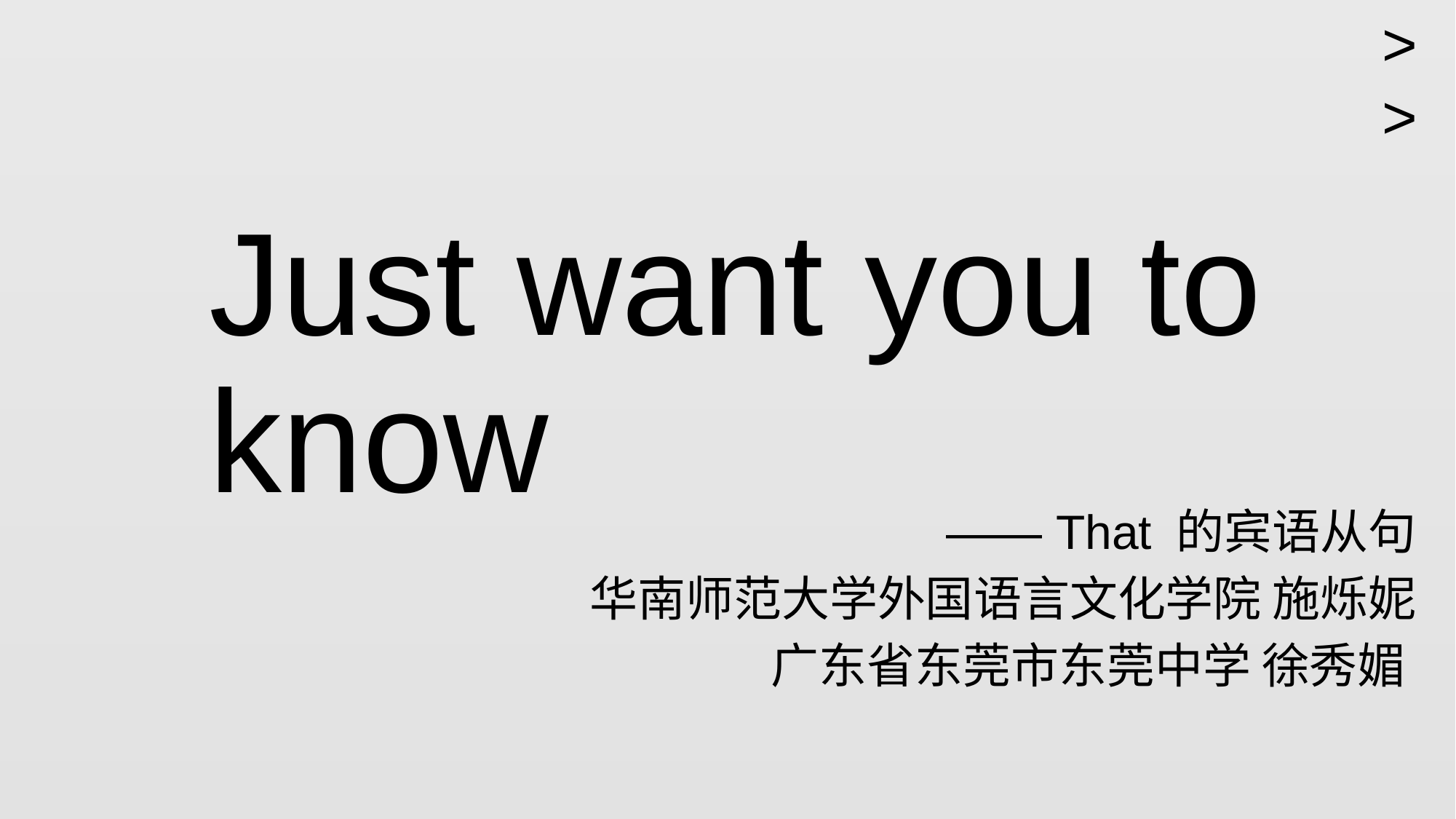

Just want you to know
—— That 的宾语从句
华南师范大学外国语言文化学院 施烁妮
广东省东莞市东莞中学 徐秀媚